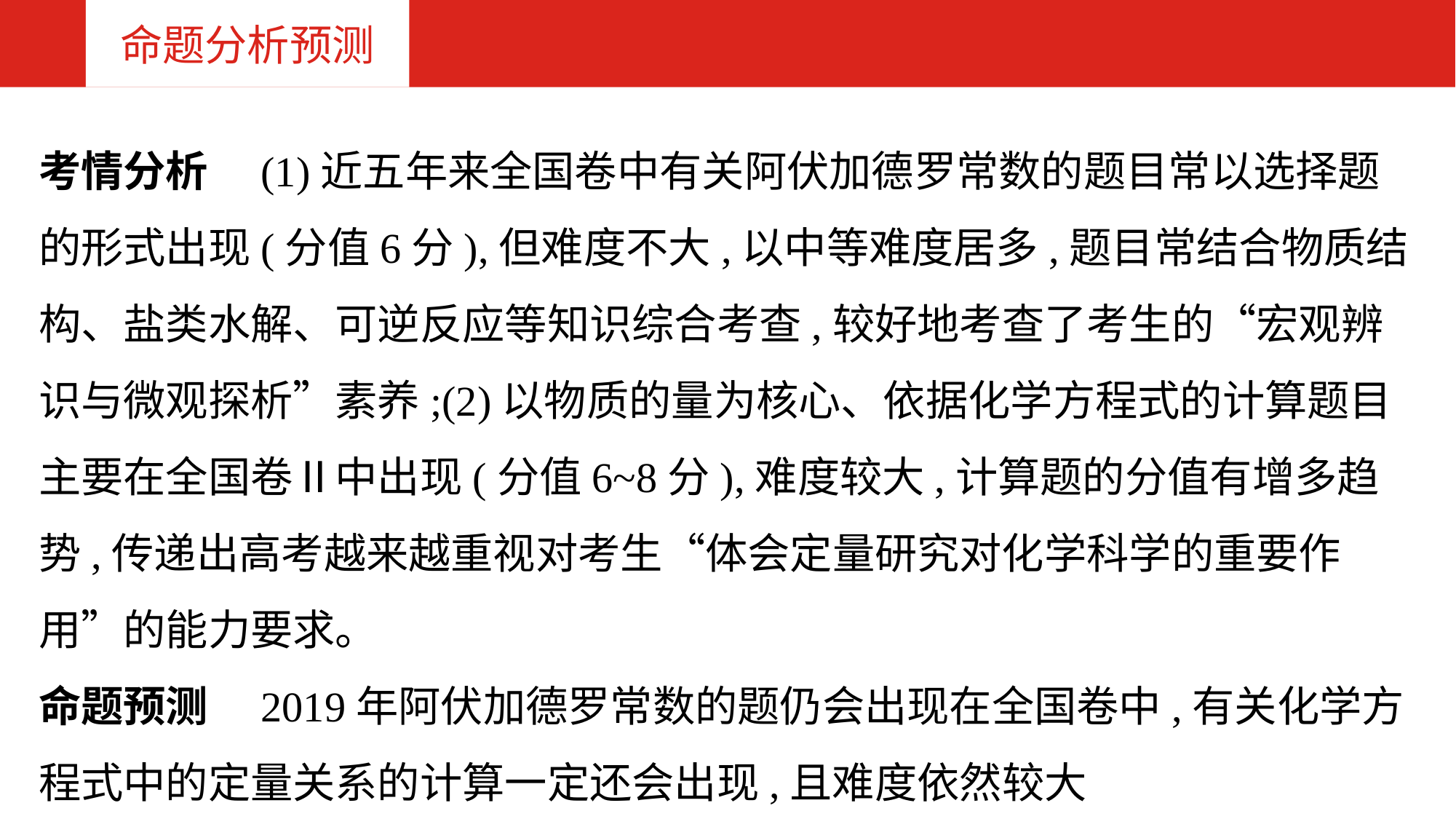

命题分析预测
考情分析　(1)近五年来全国卷中有关阿伏加德罗常数的题目常以选择题的形式出现(分值6分),但难度不大,以中等难度居多,题目常结合物质结构、盐类水解、可逆反应等知识综合考查,较好地考查了考生的“宏观辨识与微观探析”素养;(2)以物质的量为核心、依据化学方程式的计算题目主要在全国卷Ⅱ中出现(分值6~8分),难度较大,计算题的分值有增多趋势,传递出高考越来越重视对考生“体会定量研究对化学科学的重要作用”的能力要求。
命题预测　2019年阿伏加德罗常数的题仍会出现在全国卷中,有关化学方程式中的定量关系的计算一定还会出现,且难度依然较大